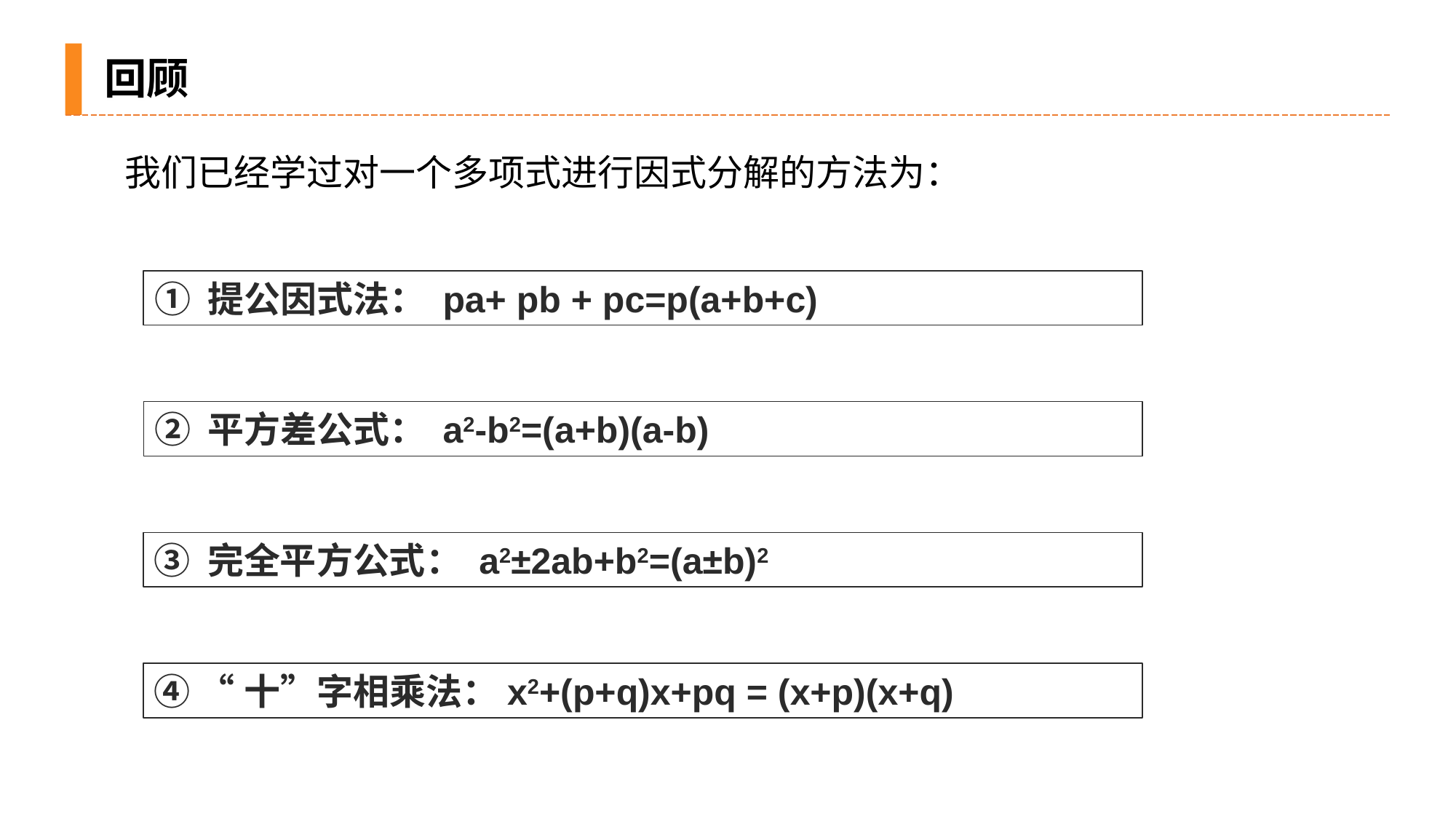

回顾
我们已经学过对一个多项式进行因式分解的方法为：
① 提公因式法： pa+ pb + pc=p(a+b+c)
② 平方差公式： a2-b2=(a+b)(a-b)
③ 完全平方公式： a2±2ab+b2=(a±b)2
④ “十”字相乘法：x2+(p+q)x+pq = (x+p)(x+q)